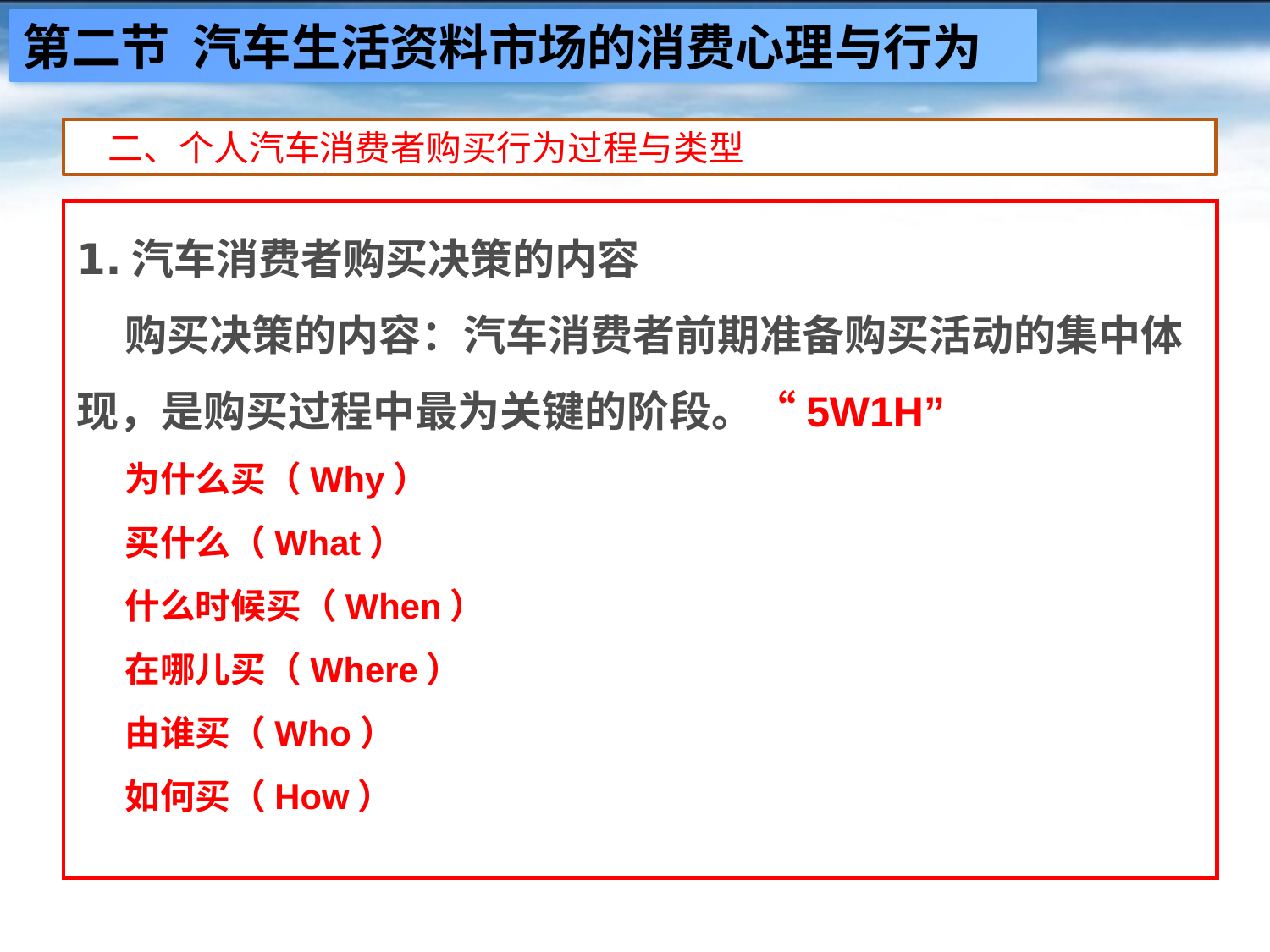

第二节  汽车生活资料市场的消费心理与行为
   二、个人汽车消费者购买行为过程与类型
1.汽车消费者购买决策的内容
    购买决策的内容：汽车消费者前期准备购买活动的集中体现，是购买过程中最为关键的阶段。“5W1H”
     为什么买（Why）
     买什么（What）
     什么时候买（When）
     在哪儿买（Where）
     由谁买（Who）
     如何买（How）